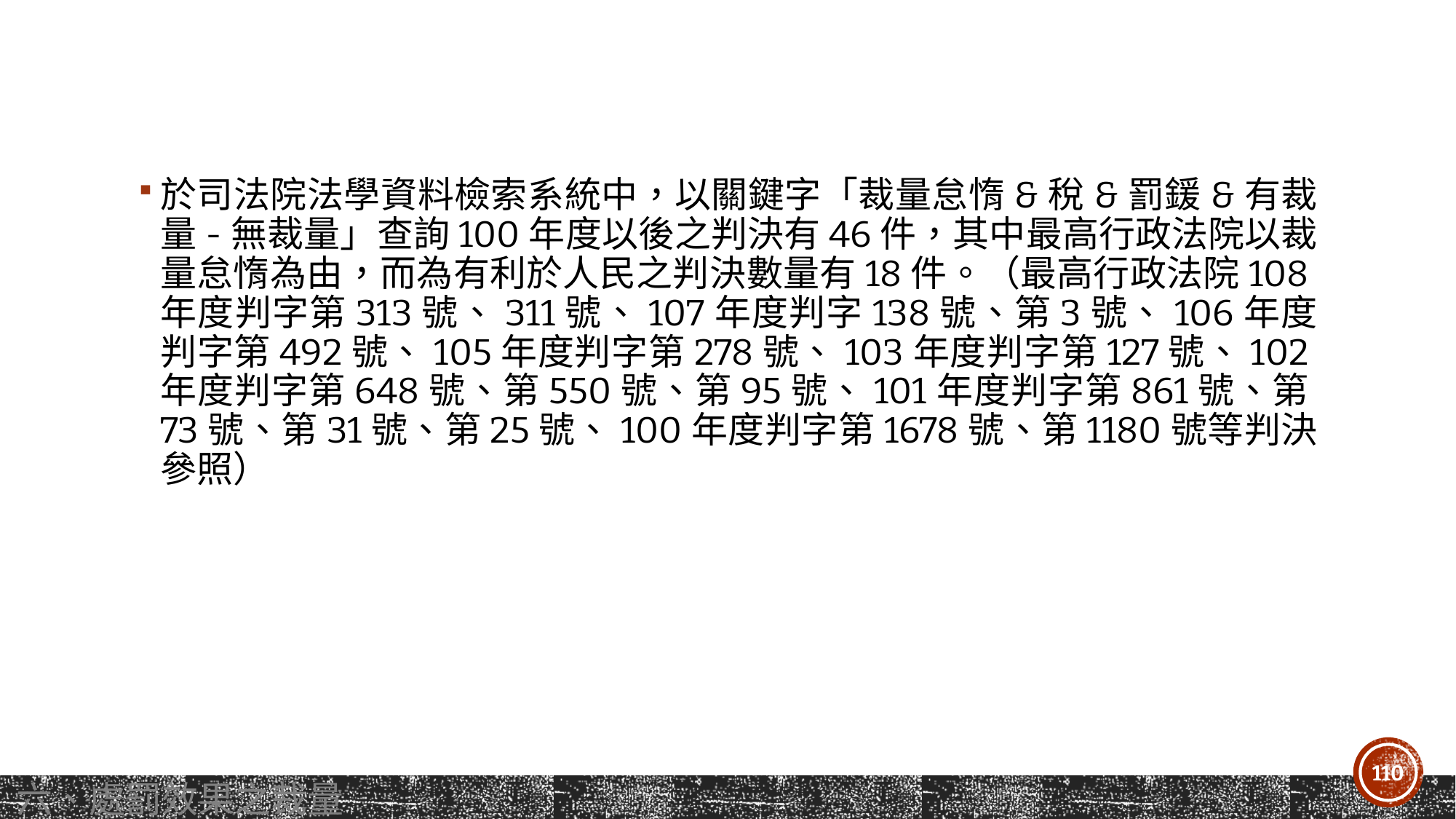

#
於司法院法學資料檢索系統中，以關鍵字「裁量怠惰&稅&罰鍰&有裁量-無裁量」查詢100年度以後之判決有46件，其中最高行政法院以裁量怠惰為由，而為有利於人民之判決數量有18件。（最高行政法院108年度判字第313號、311號、107年度判字138號、第3號、106年度判字第492號、105年度判字第278號、103年度判字第127號、102年度判字第648號、第550號、第95號、101年度判字第861號、第73號、第31號、第25號、100年度判字第1678號、第1180號等判決參照）
110